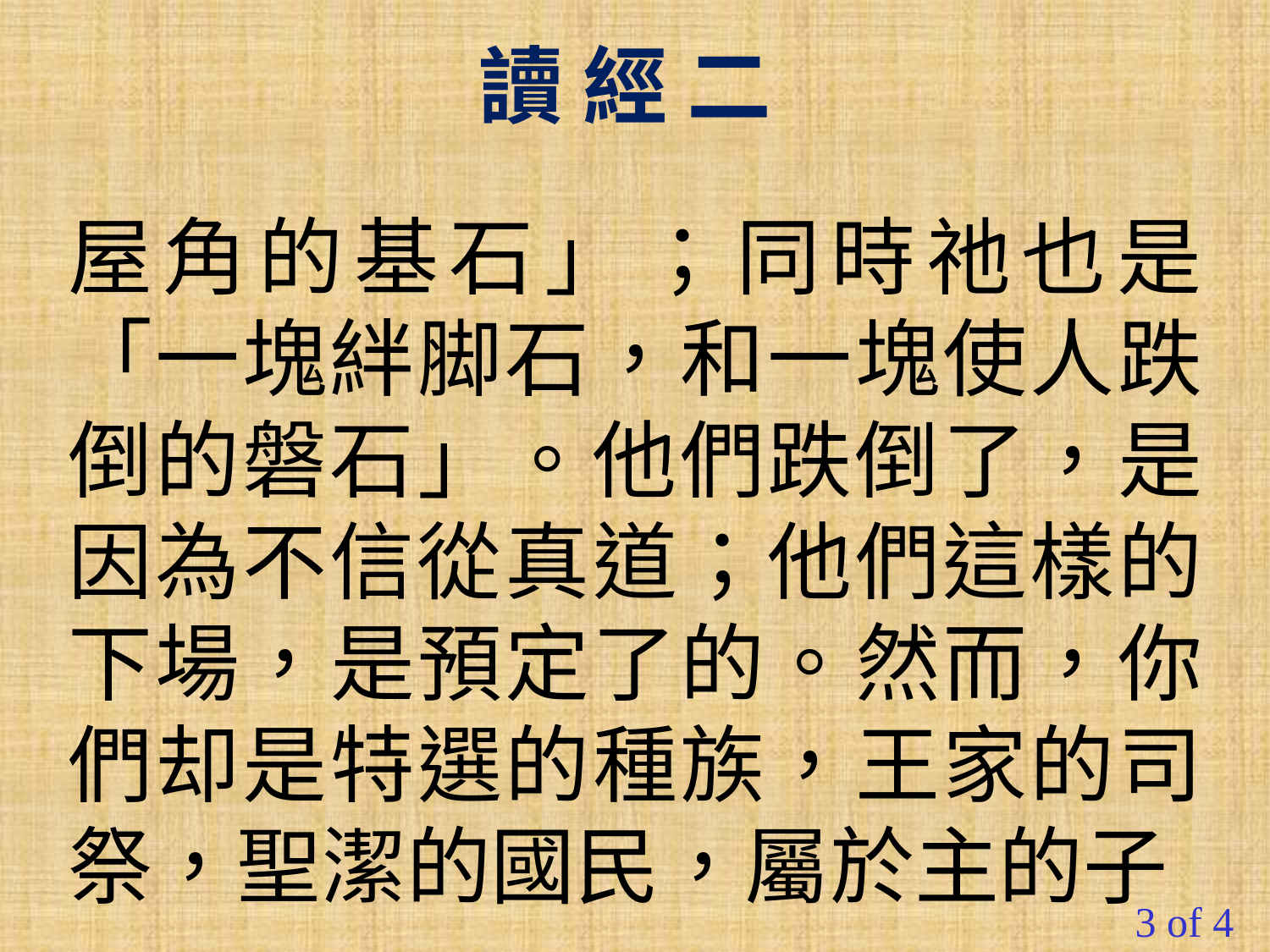

讀 經 二

屋角的基石」；同時祂也是「一塊絆脚石，和一塊使人跌倒的磐石」。他們跌倒了，是因為不信從真道；他們這樣的下場，是預定了的。然而，你們却是特選的種族，王家的司祭，聖潔的國民，屬於主的子
3 of 4